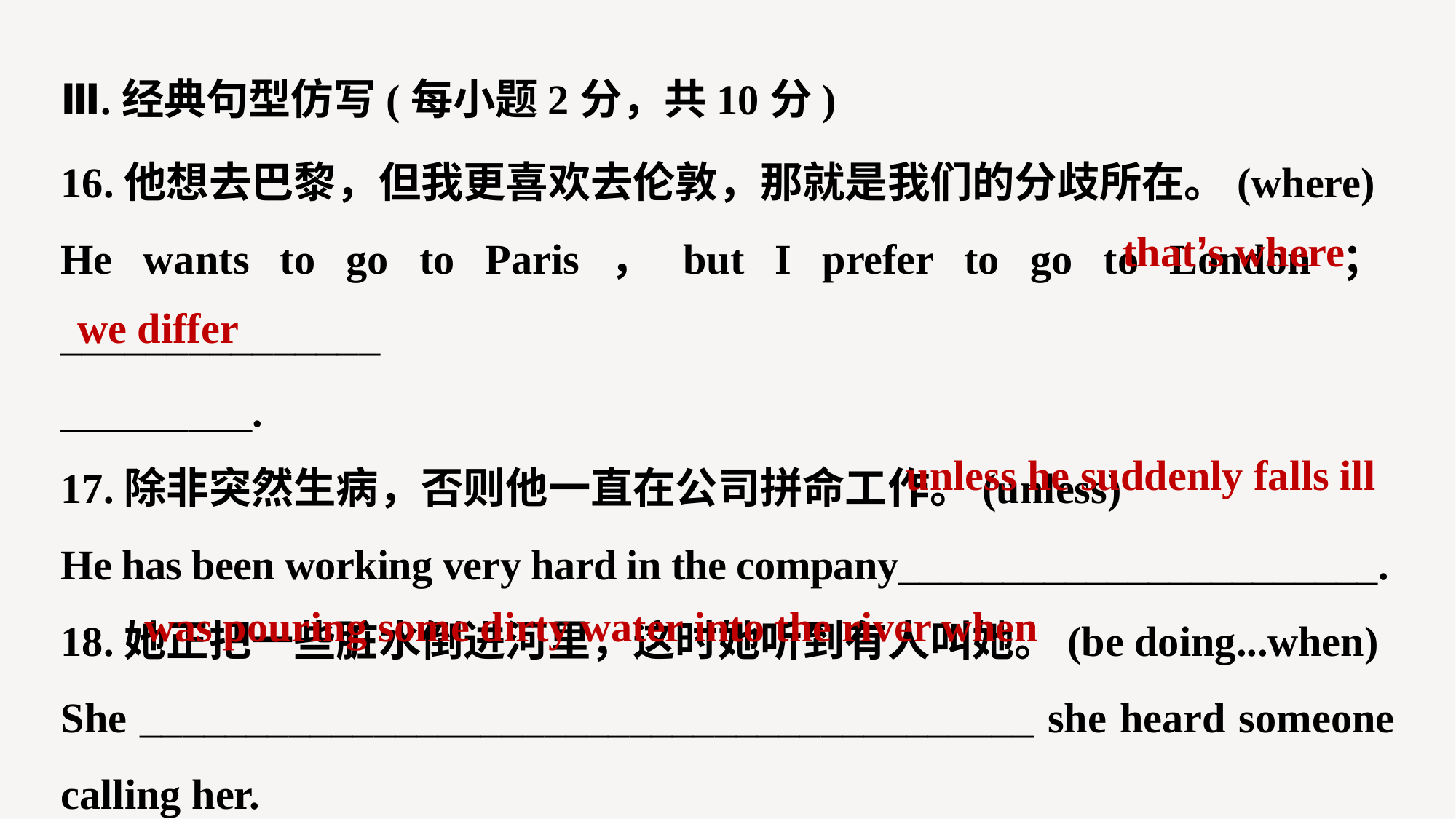

Ⅲ.经典句型仿写(每小题2分，共10分)
16.他想去巴黎，但我更喜欢去伦敦，那就是我们的分歧所在。(where)
He wants to go to Paris，but I prefer to go to London；_______________
_________.
17.除非突然生病，否则他一直在公司拼命工作。(unless)
He has been working very hard in the company_______________________.
18.她正把一些脏水倒进河里，这时她听到有人叫她。(be doing...when)
She __________________________________________ she heard someone calling her.
that’s where
we differ
unless he suddenly falls ill
was pouring some dirty water into the river when